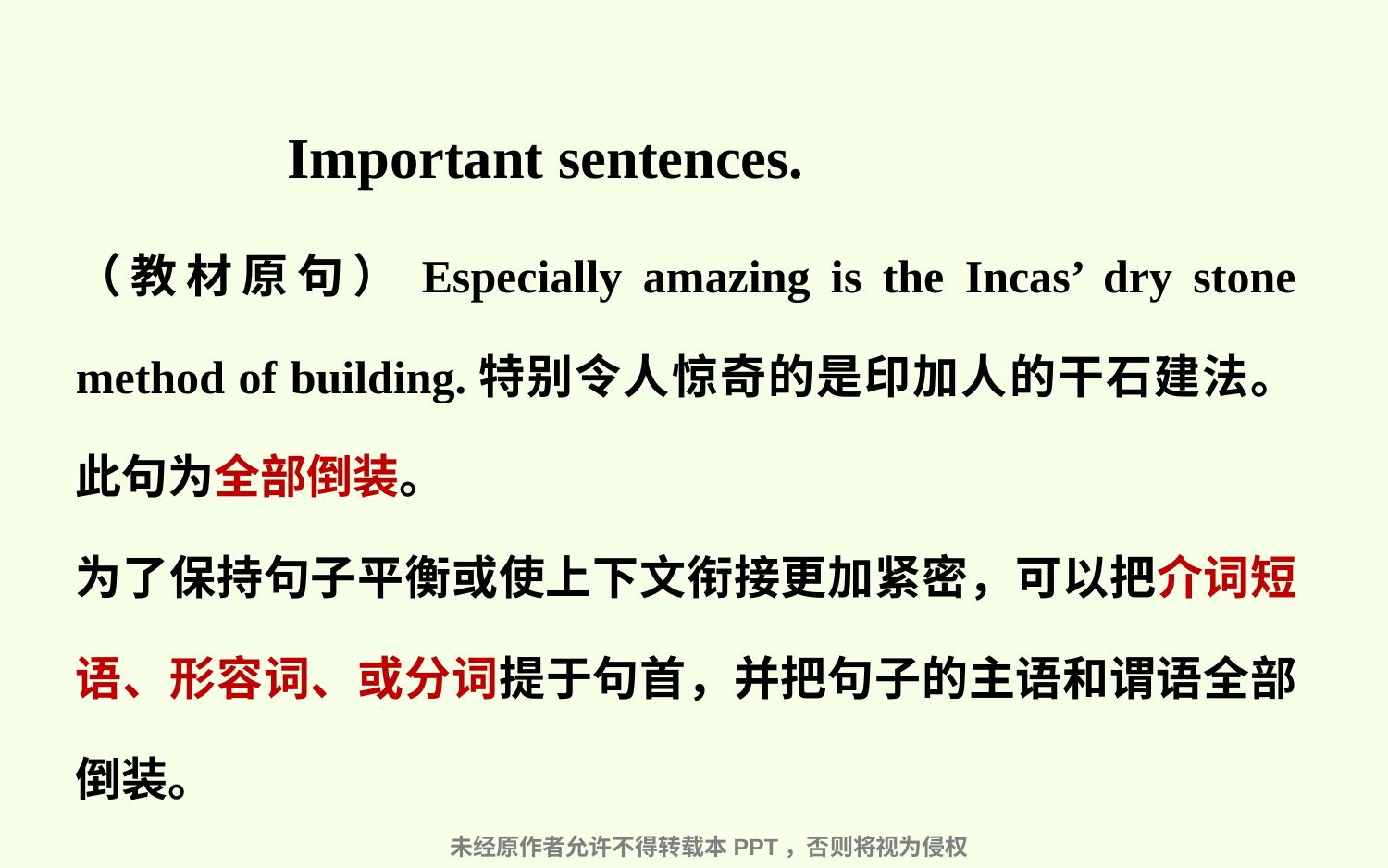

| Important sentences. |
| --- |
| （教材原句）Especially amazing is the Incas’ dry stone method of building.特别令人惊奇的是印加人的干石建法。 此句为全部倒装。 为了保持句子平衡或使上下文衔接更加紧密，可以把介词短语、形容词、或分词提于句首，并把句子的主语和谓语全部倒装。 |
| --- |